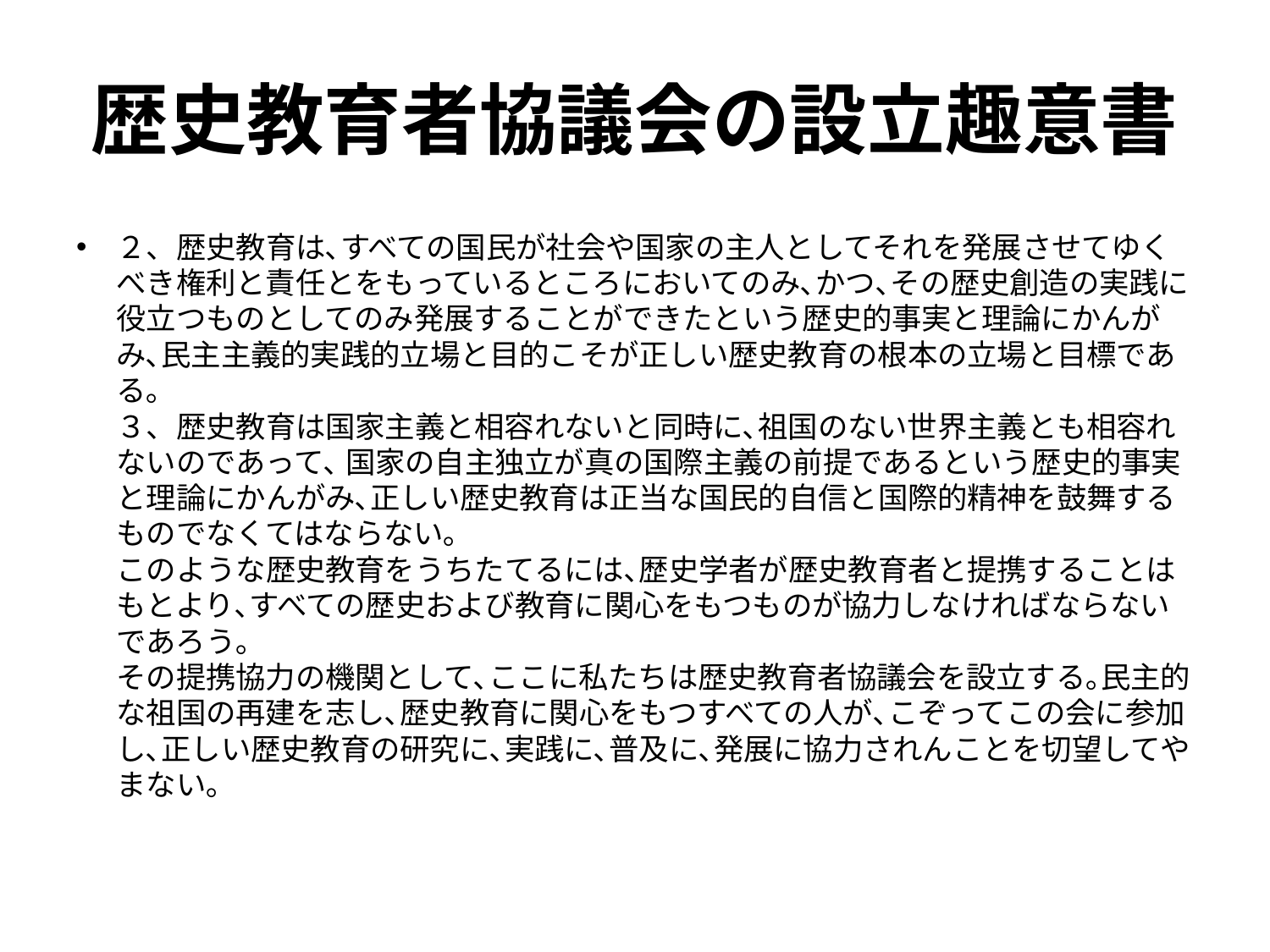

# 歴史教育者協議会の設立趣意書
２、歴史教育は､すべての国民が社会や国家の主人としてそれを発展させてゆくべき権利と責任とをもっているところにおいてのみ､かつ､その歴史創造の実践に役立つものとしてのみ発展することができたという歴史的事実と理論にかんがみ､民主主義的実践的立場と目的こそが正しい歴史教育の根本の立場と目標である｡
３、歴史教育は国家主義と相容れないと同時に､祖国のない世界主義とも相容れないのであって､ 国家の自主独立が真の国際主義の前提であるという歴史的事実と理論にかんがみ､正しい歴史教育は正当な国民的自信と国際的精神を鼓舞するものでなくてはならない｡
このような歴史教育をうちたてるには､歴史学者が歴史教育者と提携することはもとより､すべての歴史および教育に関心をもつものが協力しなければならないであろう｡
その提携協力の機関として､ここに私たちは歴史教育者協議会を設立する｡民主的な祖国の再建を志し､歴史教育に関心をもつすべての人が､こぞってこの会に参加し､正しい歴史教育の研究に､実践に､普及に､発展に協力されんことを切望してやまない｡